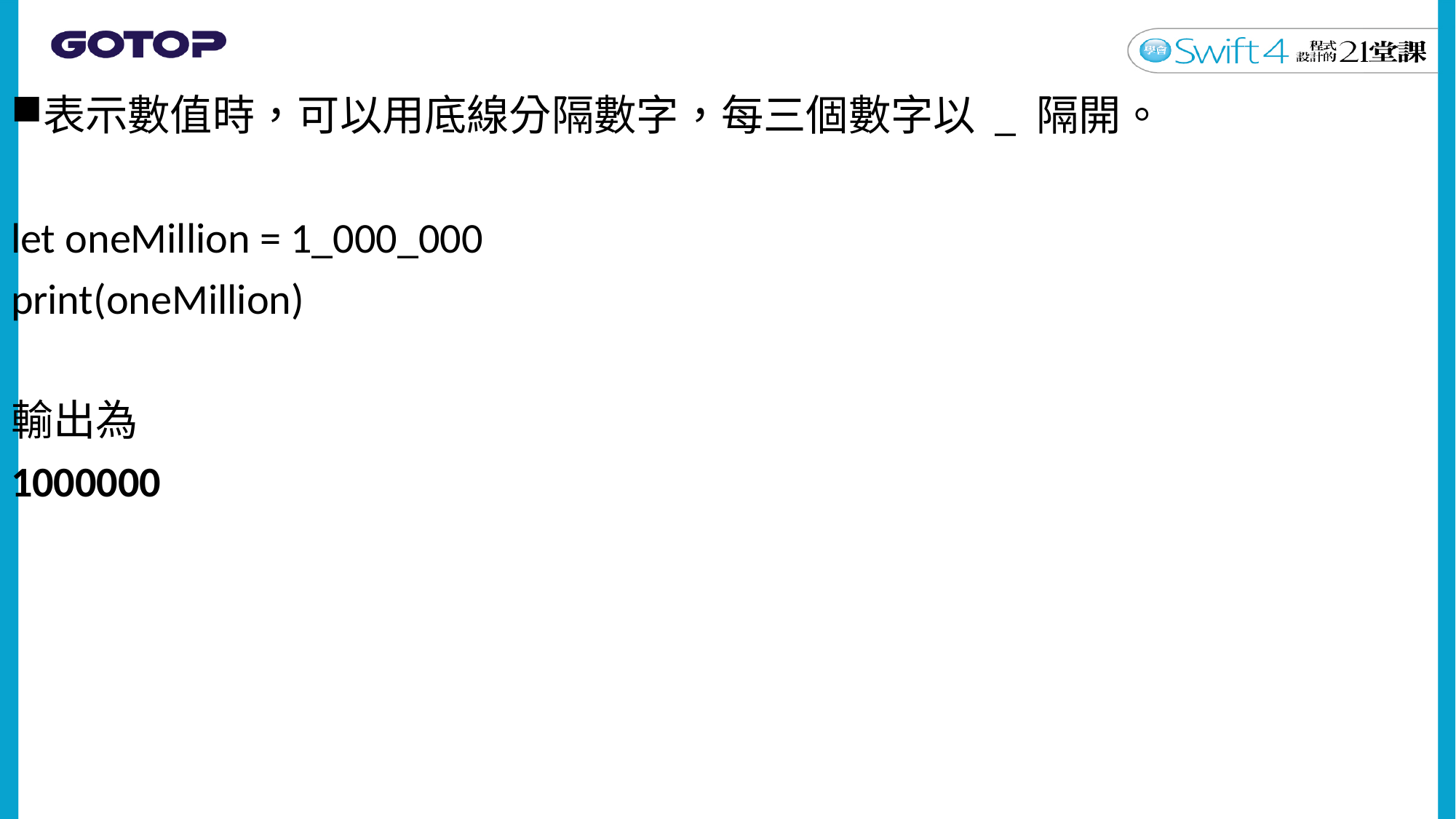

表示數值時，可以用底線分隔數字，每三個數字以 _ 隔開。

let oneMillion = 1_000_000
print(oneMillion)

輸出為
1000000